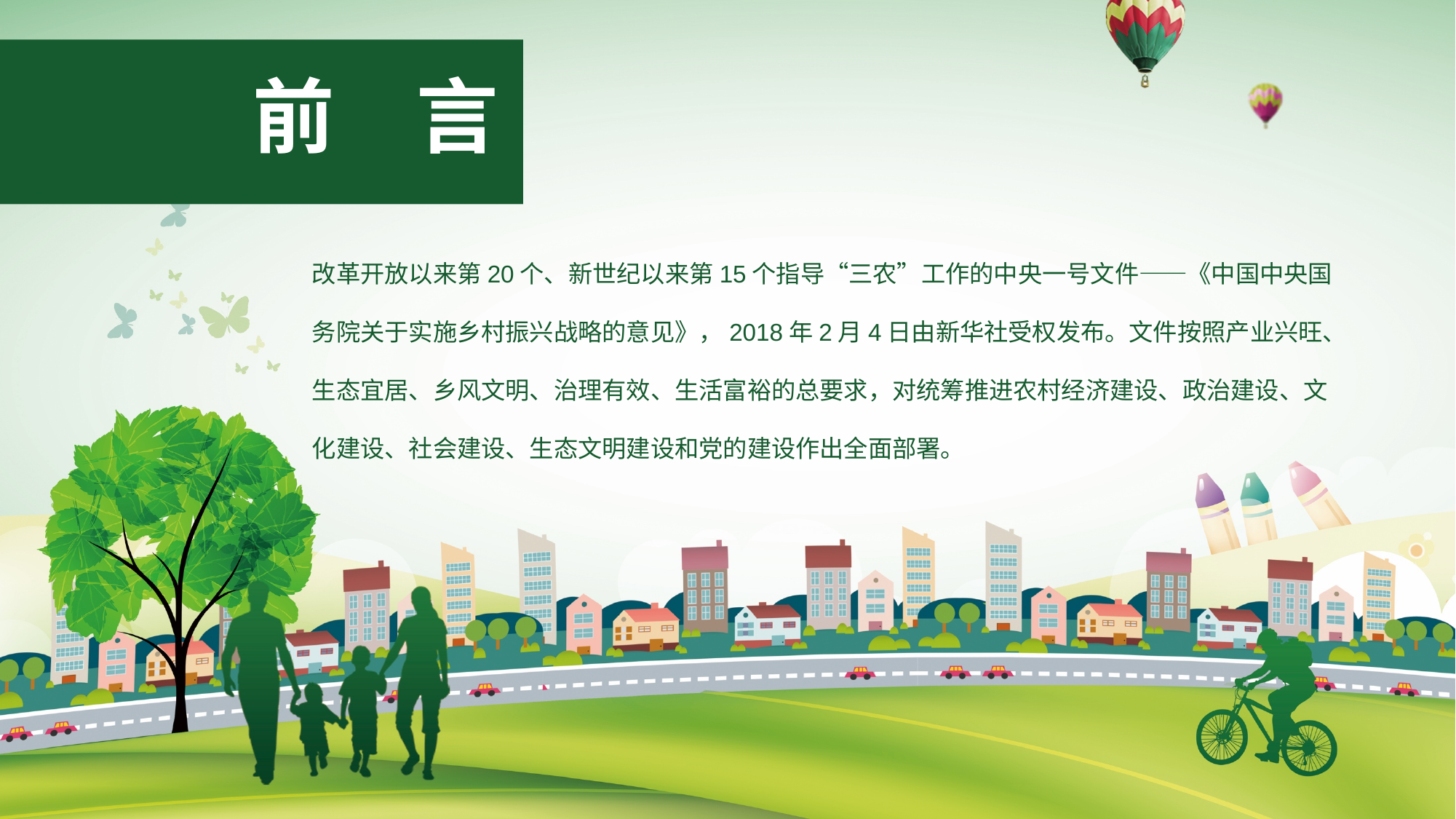

前  言
改革开放以来第20个、新世纪以来第15个指导“三农”工作的中央一号文件——《中国中央国务院关于实施乡村振兴战略的意见》，2018年2月4日由新华社受权发布。文件按照产业兴旺、生态宜居、乡风文明、治理有效、生活富裕的总要求，对统筹推进农村经济建设、政治建设、文化建设、社会建设、生态文明建设和党的建设作出全面部署。